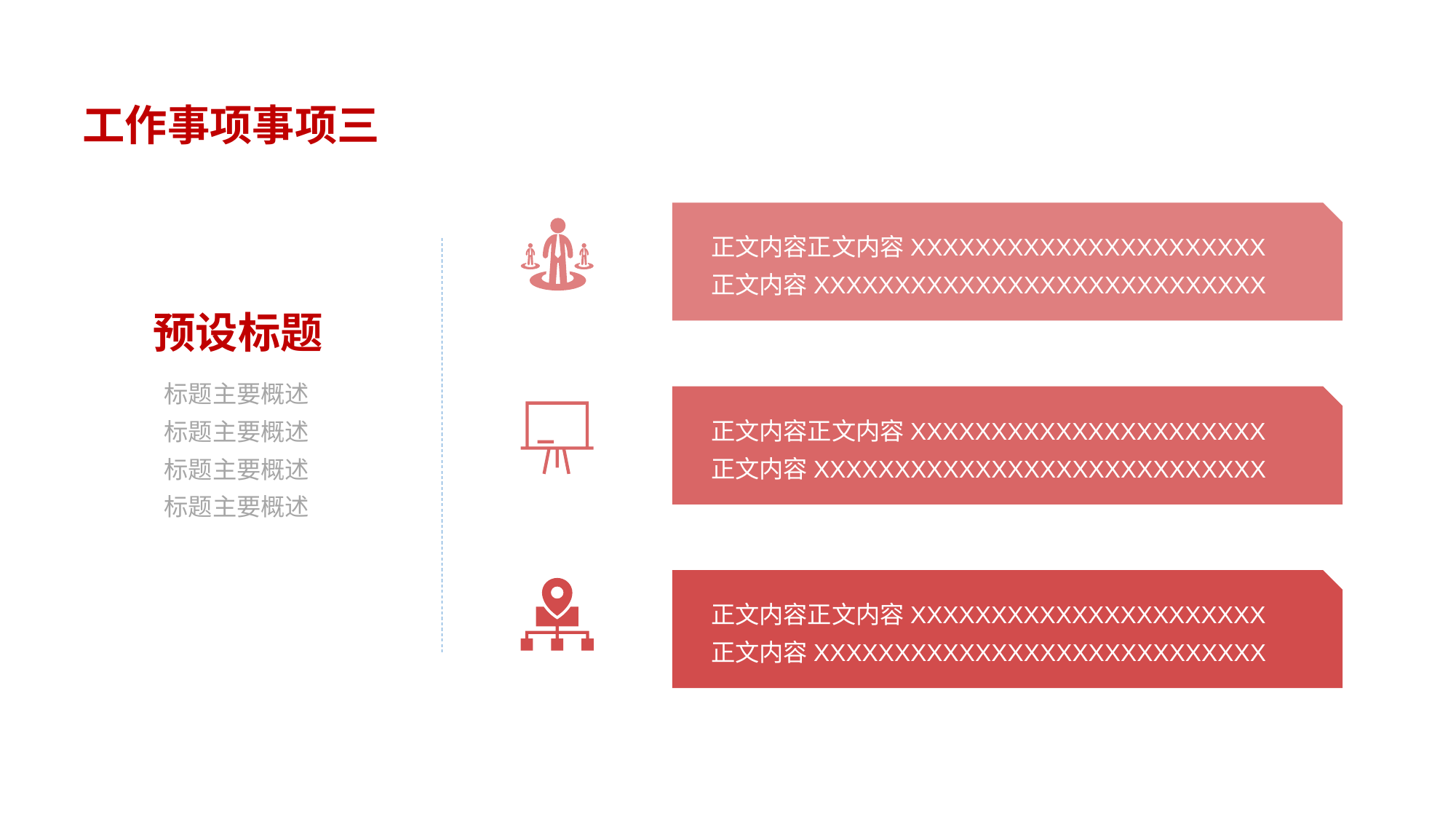

工作事项事项三

正文内容正文内容XXXXXXXXXXXXXXXXXXXXXX
正文内容XXXXXXXXXXXXXXXXXXXXXXXXXXXX
预设标题
标题主要概述
标题主要概述
标题主要概述
标题主要概述

正文内容正文内容XXXXXXXXXXXXXXXXXXXXXX
正文内容XXXXXXXXXXXXXXXXXXXXXXXXXXXX

正文内容正文内容XXXXXXXXXXXXXXXXXXXXXX
正文内容XXXXXXXXXXXXXXXXXXXXXXXXXXXX